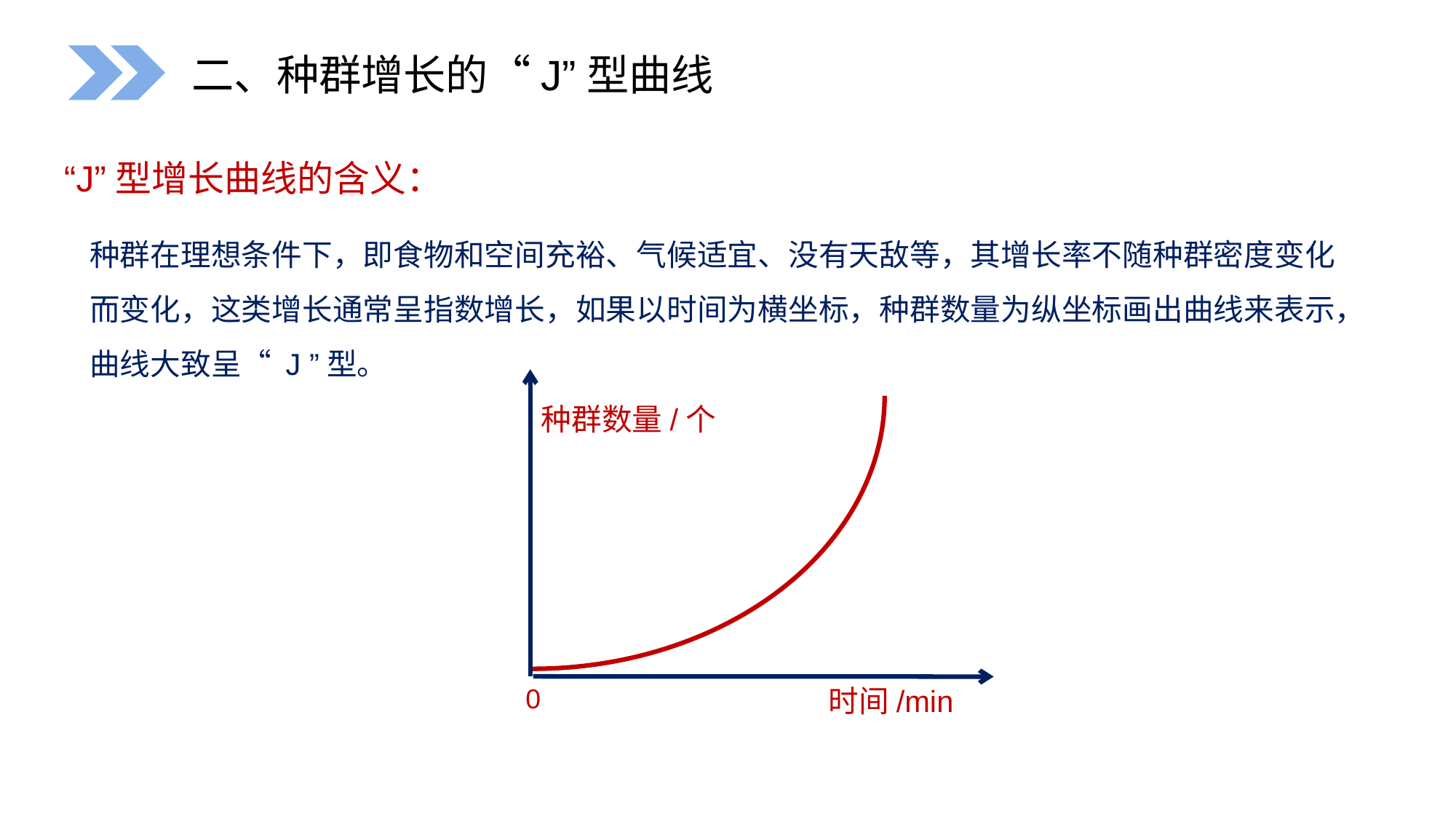

二、种群增长的“J”型曲线
“J”型增长曲线的含义：
种群在理想条件下，即食物和空间充裕、气候适宜、没有天敌等，其增长率不随种群密度变化而变化，这类增长通常呈指数增长，如果以时间为横坐标，种群数量为纵坐标画出曲线来表示，曲线大致呈“ J ”型。
种群数量/个
0
时间/min